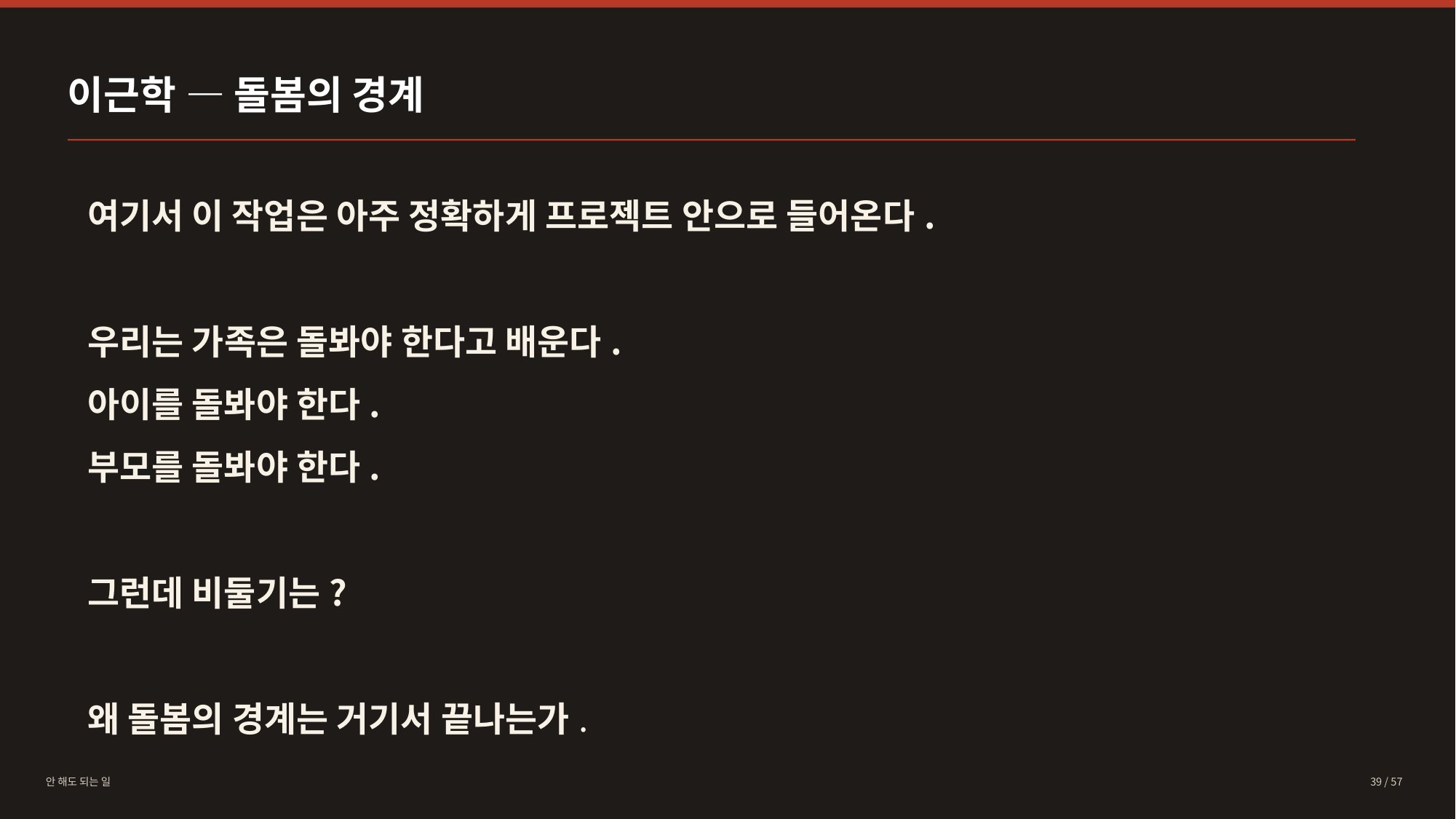

이근학 — 돌봄의 경계

여기서 이 작업은 아주 정확하게 프로젝트 안으로 들어온다.

우리는 가족은 돌봐야 한다고 배운다.
아이를 돌봐야 한다.
부모를 돌봐야 한다.

그런데 비둘기는?

왜 돌봄의 경계는 거기서 끝나는가.
안 해도 되는 일
39 / 57